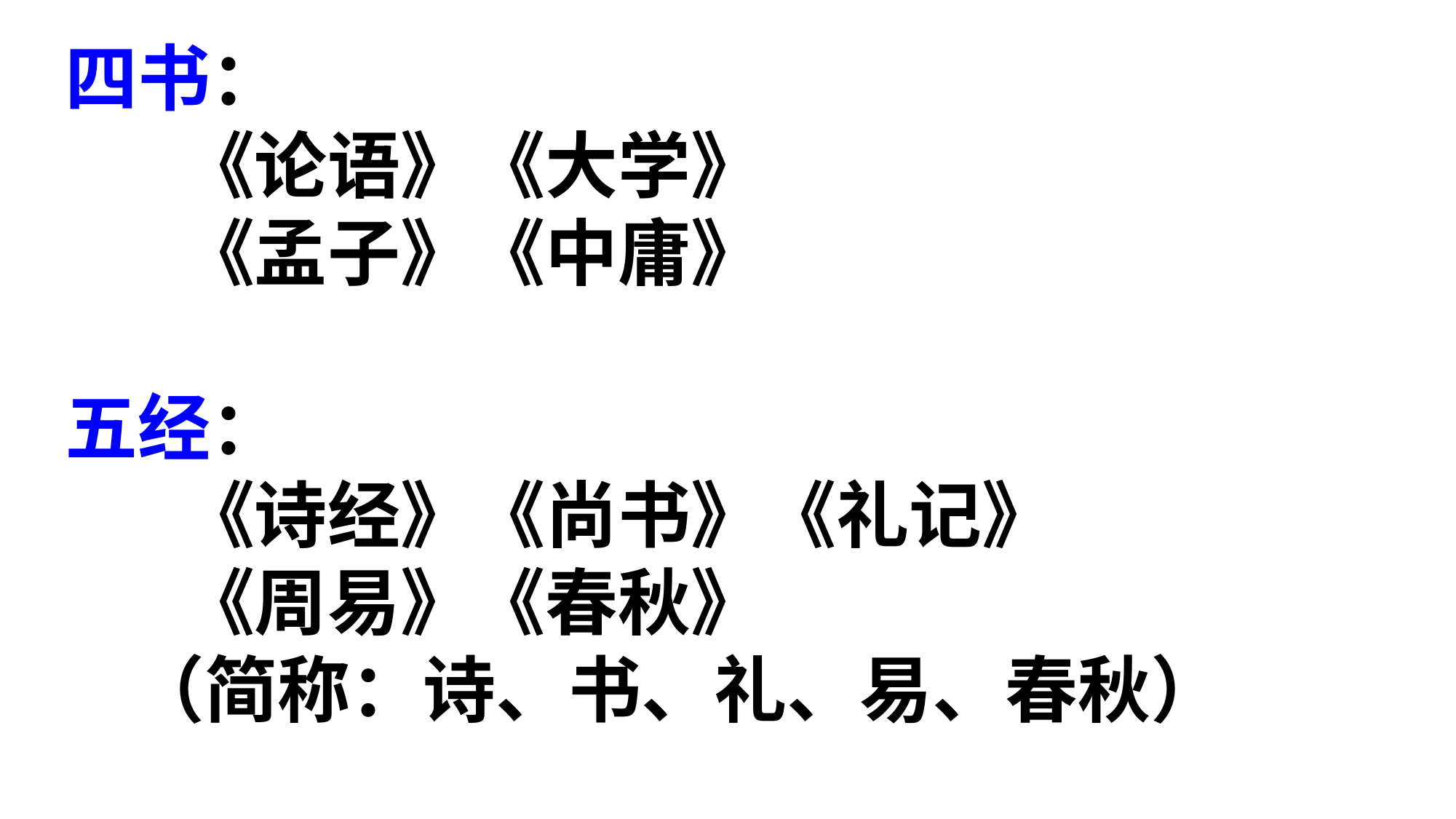

四书：
      《论语》《大学》
      《孟子》《中庸》

五经：
      《诗经》《尚书》《礼记》
      《周易》《春秋》
   （简称：诗、书、礼、易、春秋）